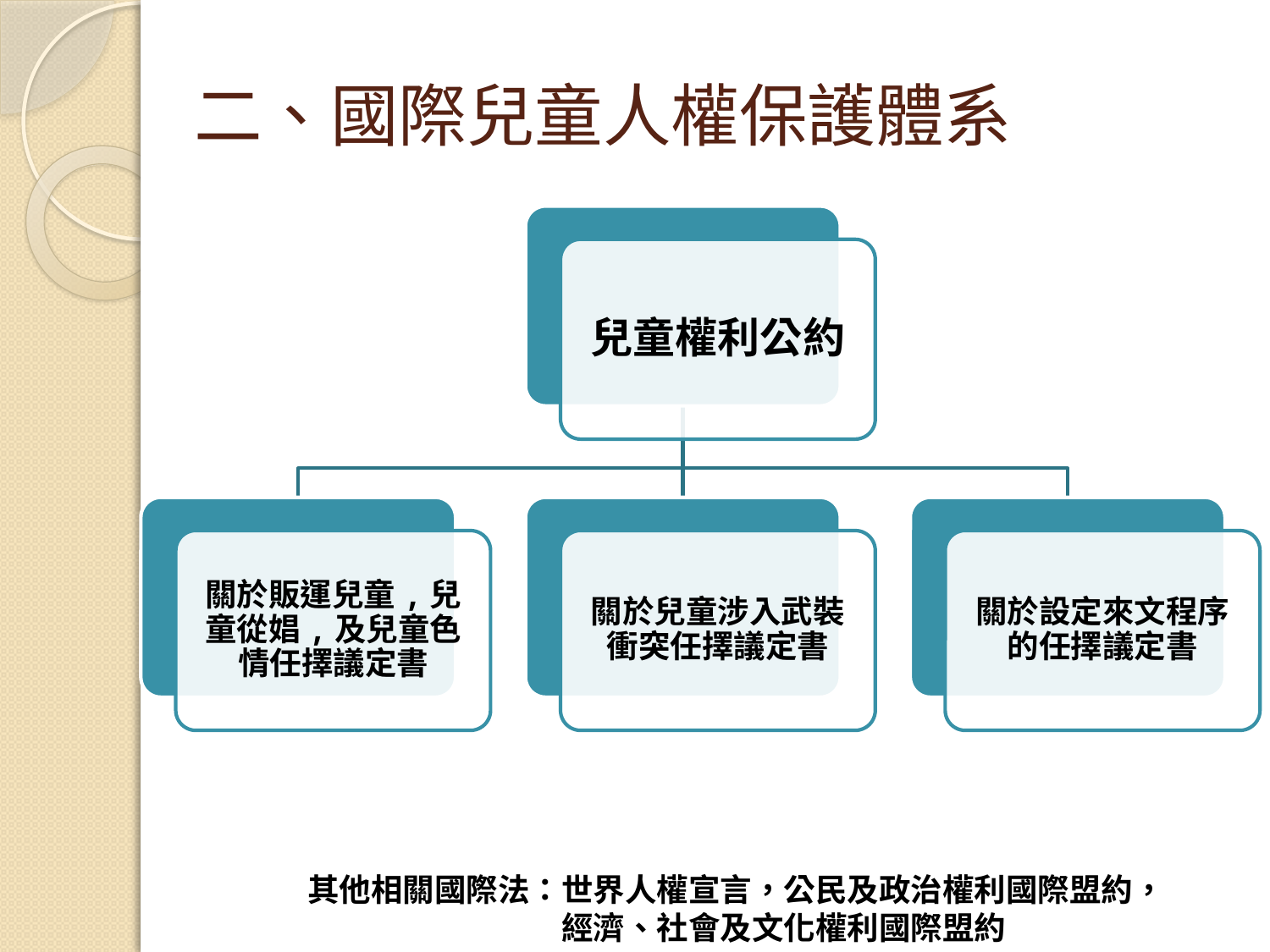

# 二、國際兒童人權保護體系
兒童權利公約
關於販運兒童,兒童從娼,及兒童色情任擇議定書
關於兒童涉入武裝衝突任擇議定書
關於設定來文程序的任擇議定書
其他相關國際法：世界人權宣言，公民及政治權利國際盟約，
　　　　　　　　經濟、社會及文化權利國際盟約